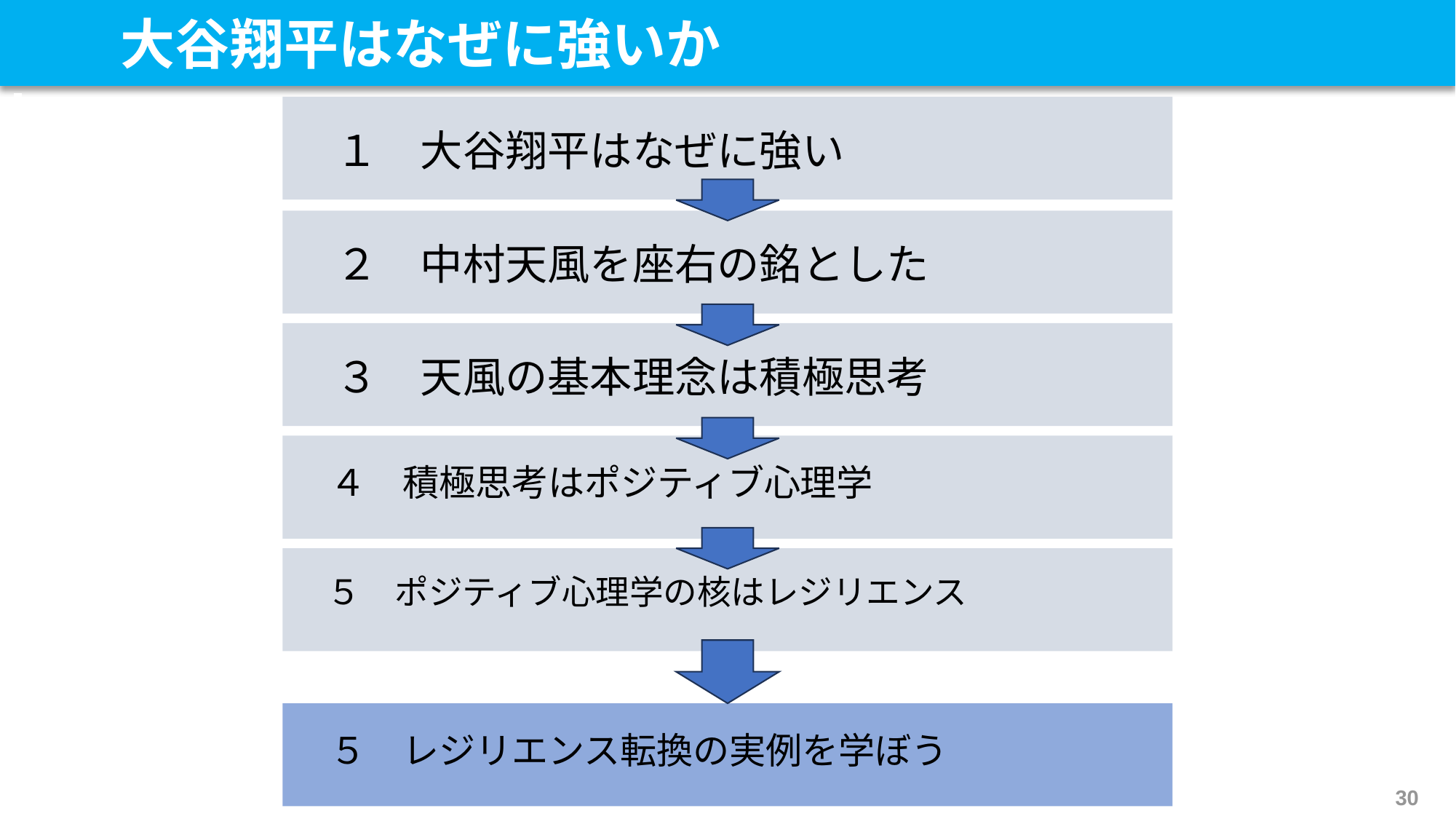

大谷翔平はなぜに強いか

　１　大谷翔平はなぜに強い

　２　中村天風を座右の銘とした

　３　天風の基本理念は積極思考

　４　積極思考はポジティブ心理学

　５　ポジティブ心理学の核はレジリエンス

　５　レジリエンス転換の実例を学ぼう
30